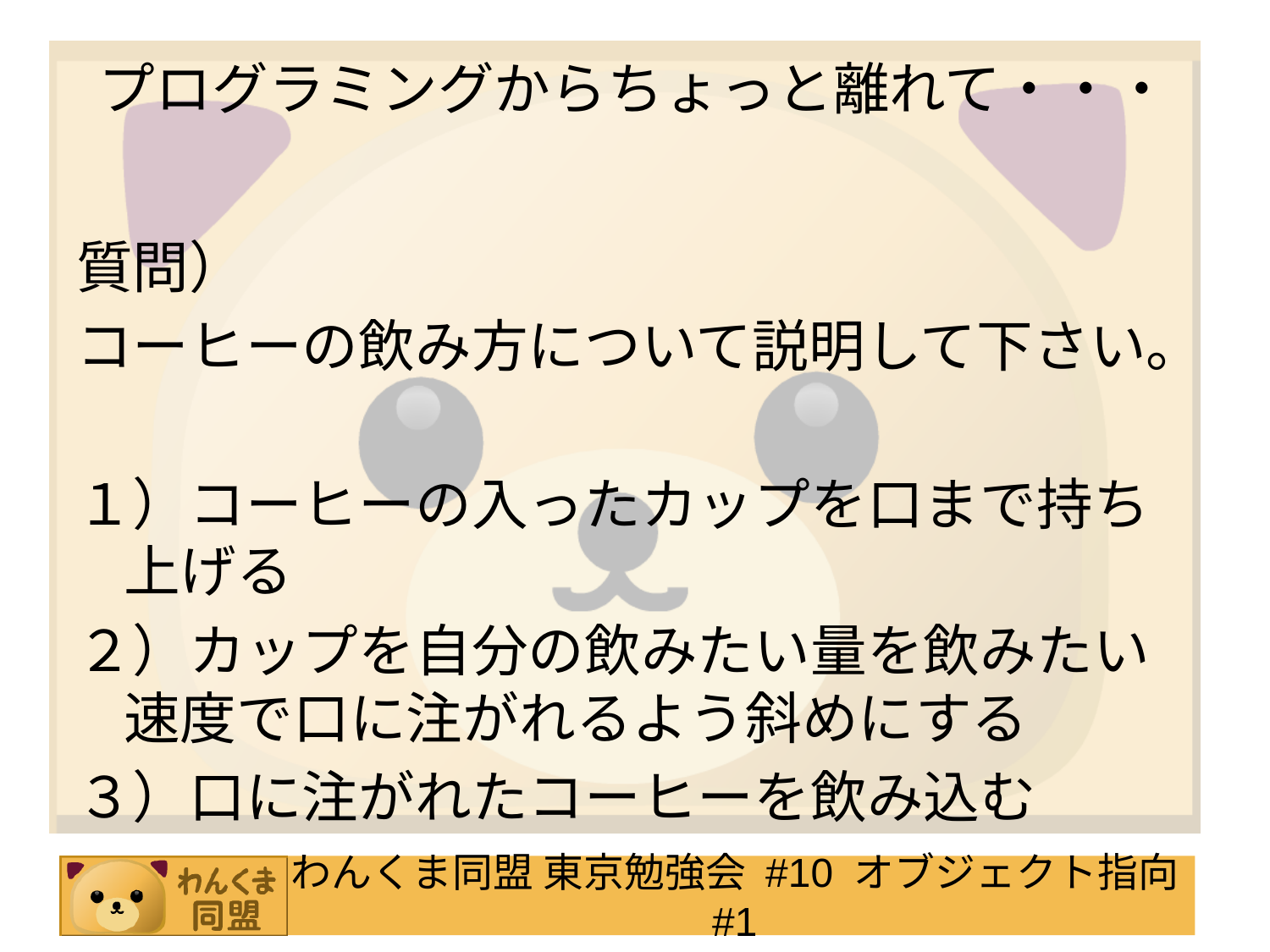

# プログラミングからちょっと離れて・・・

質問）
コーヒーの飲み方について説明して下さい。

１）コーヒーの入ったカップを口まで持ち上げる
２）カップを自分の飲みたい量を飲みたい速度で口に注がれるよう斜めにする
３）口に注がれたコーヒーを飲み込む